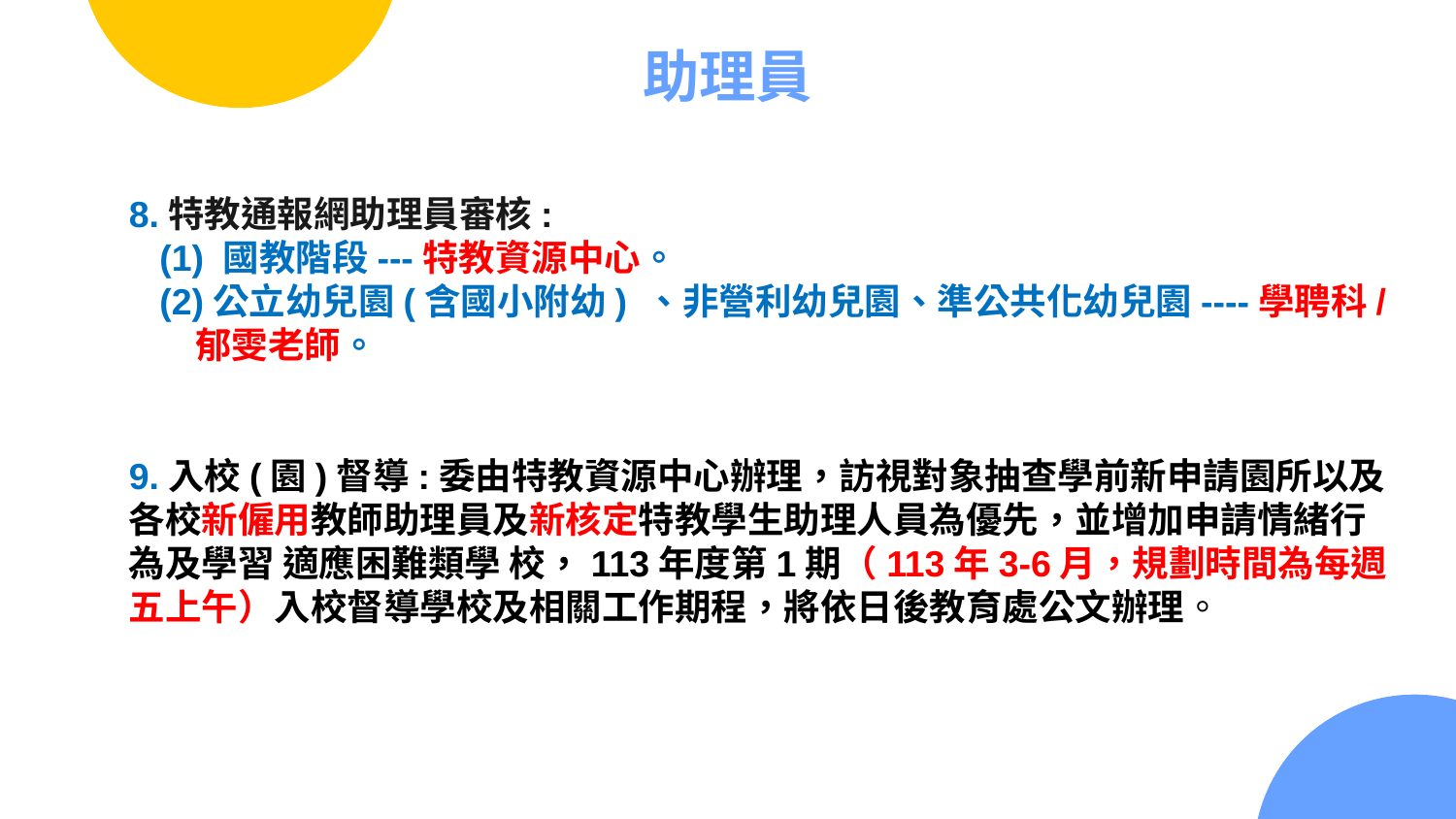

# 助理員
8.特教通報網助理員審核:
   (1) 國教階段---特教資源中心。
   (2)公立幼兒園(含國小附幼) 、非營利幼兒園、準公共化幼兒園----學聘科/
       郁雯老師。

9.入校(園)督導:委由特教資源中心辦理，訪視對象抽查學前新申請園所以及各校新僱用教師助理員及新核定特教學生助理人員為優先，並增加申請情緒行為及學習 適應困難類學 校，113年度第1期（113年3-6月，規劃時間為每週五上午）入校督導學校及相關工作期程，將依日後教育處公文辦理。